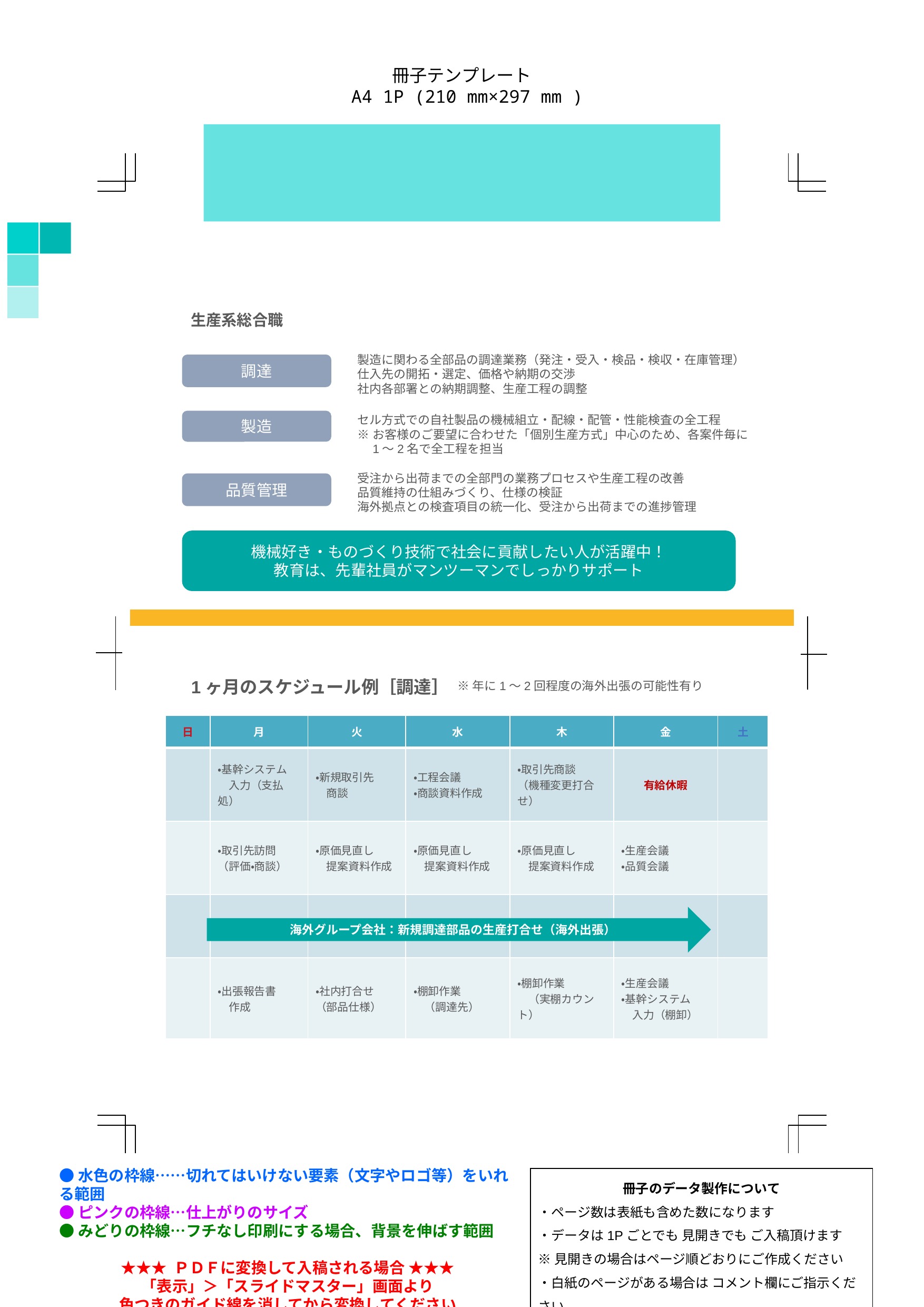

生産系総合職
製造に関わる全部品の調達業務（発注・受入・検品・検収・在庫管理）
仕入先の開拓・選定、価格や納期の交渉
社内各部署との納期調整、生産工程の調整
調達
セル方式での自社製品の機械組立・配線・配管・性能検査の全工程
※お客様のご要望に合わせた「個別生産方式」中心のため、各案件毎に
　1～2名で全工程を担当
製造
受注から出荷までの全部門の業務プロセスや生産工程の改善
品質維持の仕組みづくり、仕様の検証
海外拠点との検査項目の統一化、受注から出荷までの進捗管理
品質管理
機械好き・ものづくり技術で社会に貢献したい人が活躍中！
教育は、先輩社員がマンツーマンでしっかりサポート

1ヶ月のスケジュール例［調達］
※年に1～2回程度の海外出張の可能性有り

| 日 | 月 | 火 | 水 | 木 | 金 | 土 |
| --- | --- | --- | --- | --- | --- | --- |
|  | ・基幹システム 　入力（支払処） | ・新規取引先 　商談 | ・工程会議 ・商談資料作成 | ・取引先商談 （機種変更打合せ） | 有給休暇 |  |
|  | ・取引先訪問 （評価・商談） | ・原価見直し 　提案資料作成 | ・原価見直し 　提案資料作成 | ・原価見直し 　提案資料作成 | ・生産会議 ・品質会議 |  |
|  |  |  |  |  |  |  |
|  | ・出張報告書 　作成 | ・社内打合せ （部品仕様） | ・棚卸作業 　（調達先） | ・棚卸作業 　（実棚カウント） | ・生産会議 ・基幹システム 　入力（棚卸） |  |
海外グループ会社：新規調達部品の生産打合せ（海外出張）